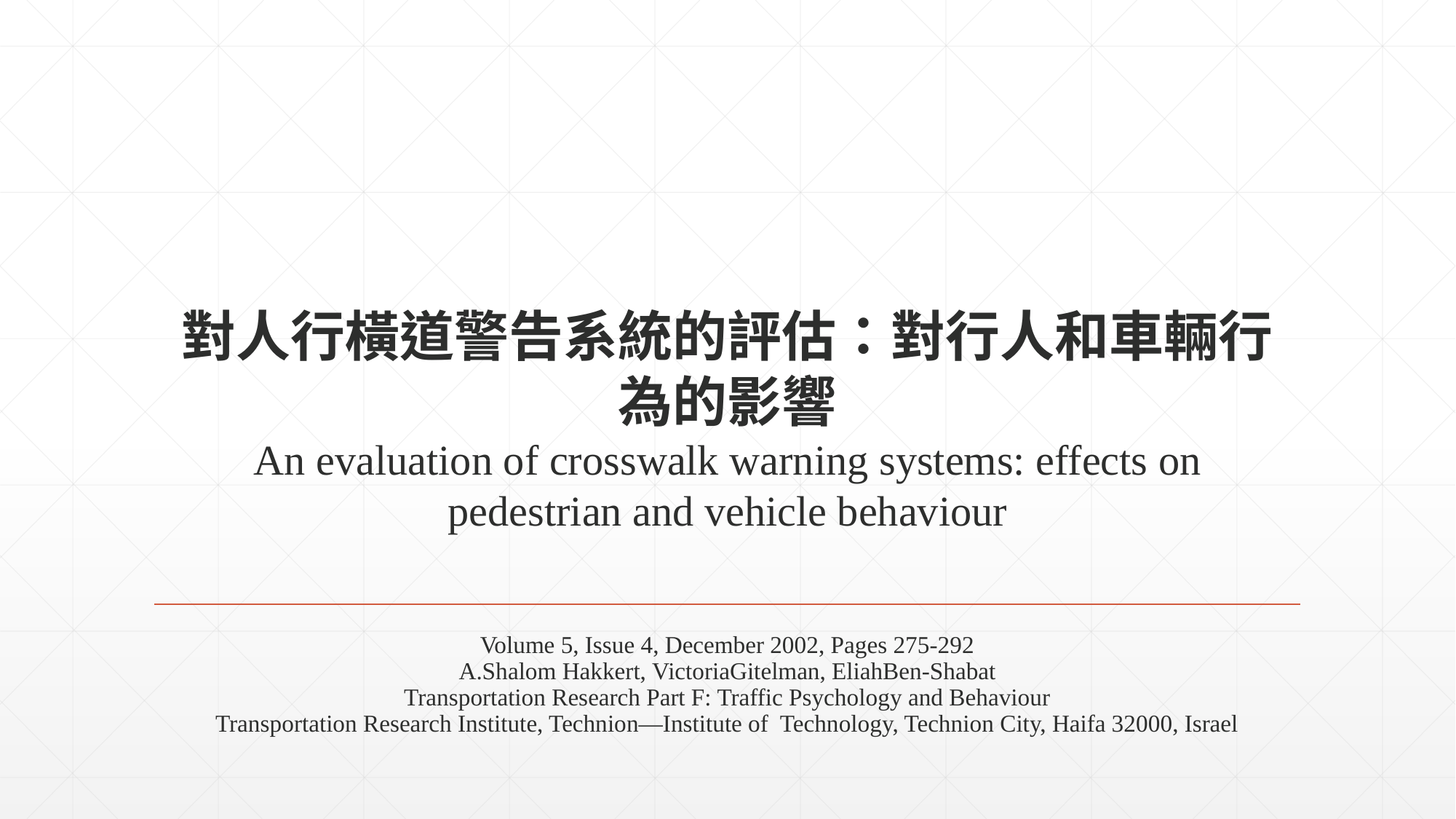

# 對人行橫道警告系統的評估：對行人和車輛行為的影響 An evaluation of crosswalk warning systems: effects on pedestrian and vehicle behaviour
Volume 5, Issue 4, December 2002, Pages 275-292
A.Shalom Hakkert, VictoriaGitelman, EliahBen-Shabat
Transportation Research Part F: Traffic Psychology and Behaviour
Transportation Research Institute, Technion—Institute of  Technology, Technion City, Haifa 32000, Israel